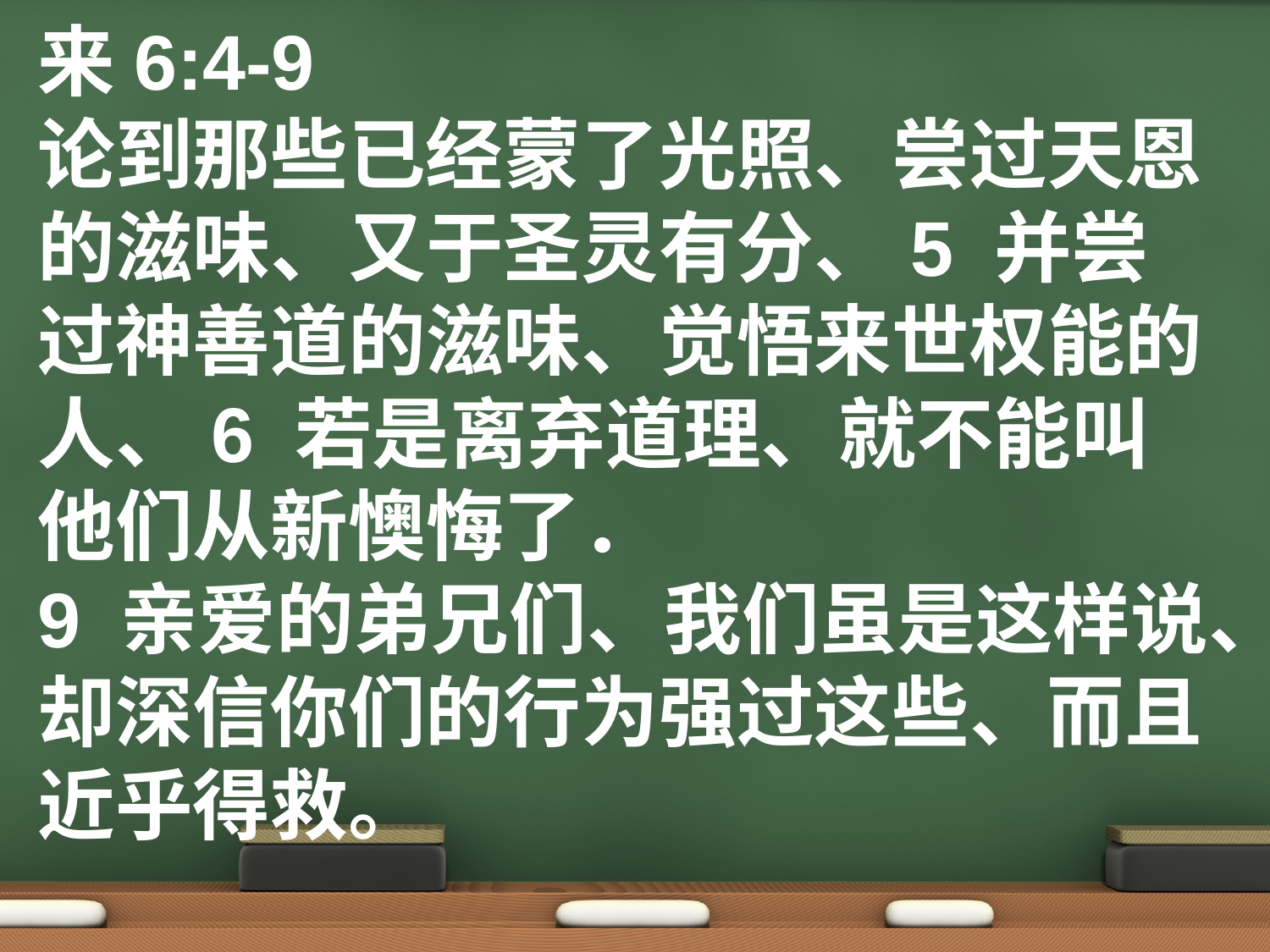

来6:4-9
论到那些已经蒙了光照、尝过天恩的滋味、又于圣灵有分、5 并尝过神善道的滋味、觉悟来世权能的人、6 若是离弃道理、就不能叫他们从新懊悔了．
9 亲爱的弟兄们、我们虽是这样说、却深信你们的行为强过这些、而且近乎得救。